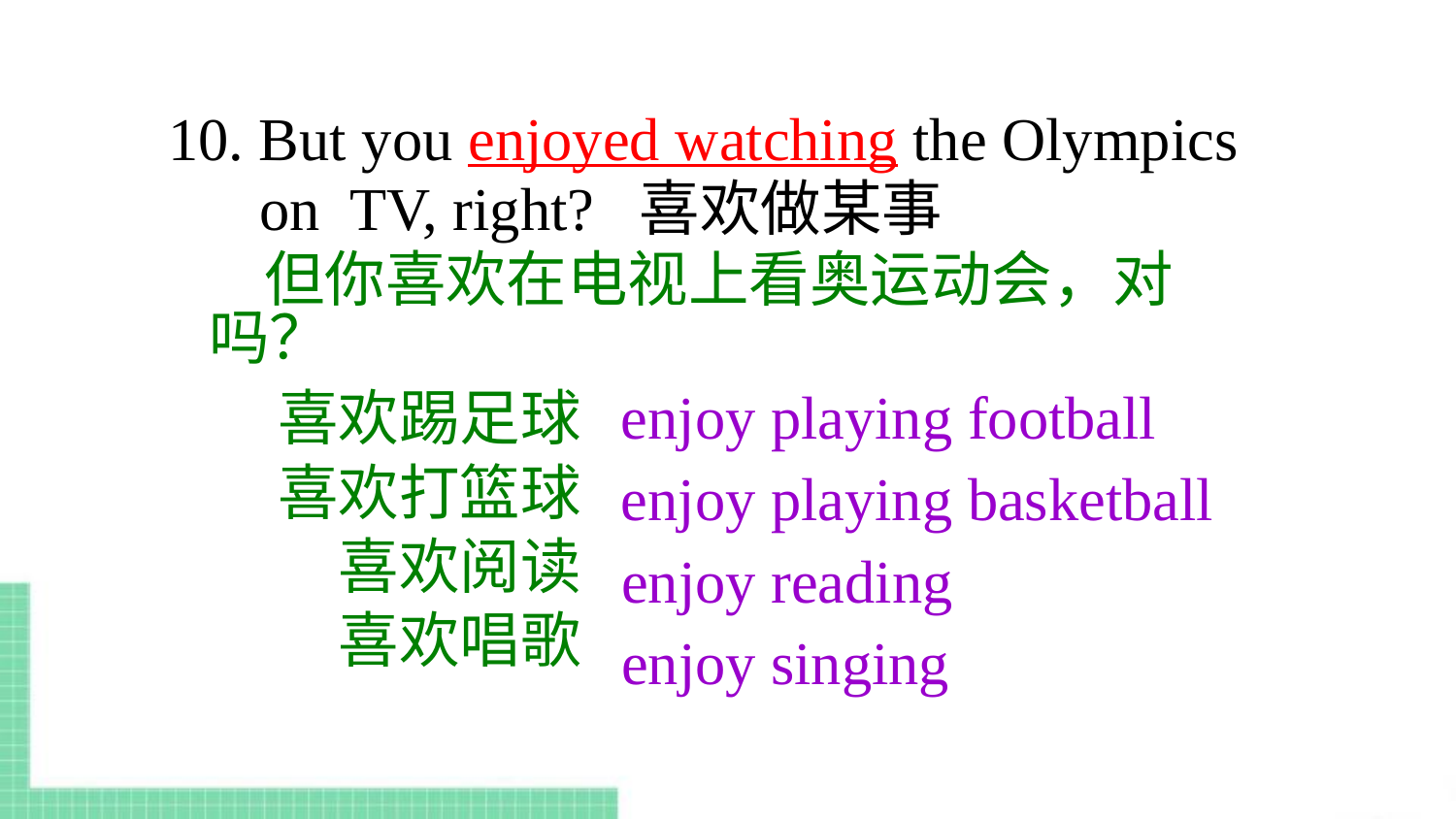

10. But you enjoyed watching the Olympics
      on  TV, right?  喜欢做某事
      但你喜欢在电视上看奥运动会，对吗？
enjoy playing football
喜欢踢足球
喜欢打篮球
喜欢阅读
喜欢唱歌
enjoy playing basketball
enjoy reading
enjoy singing